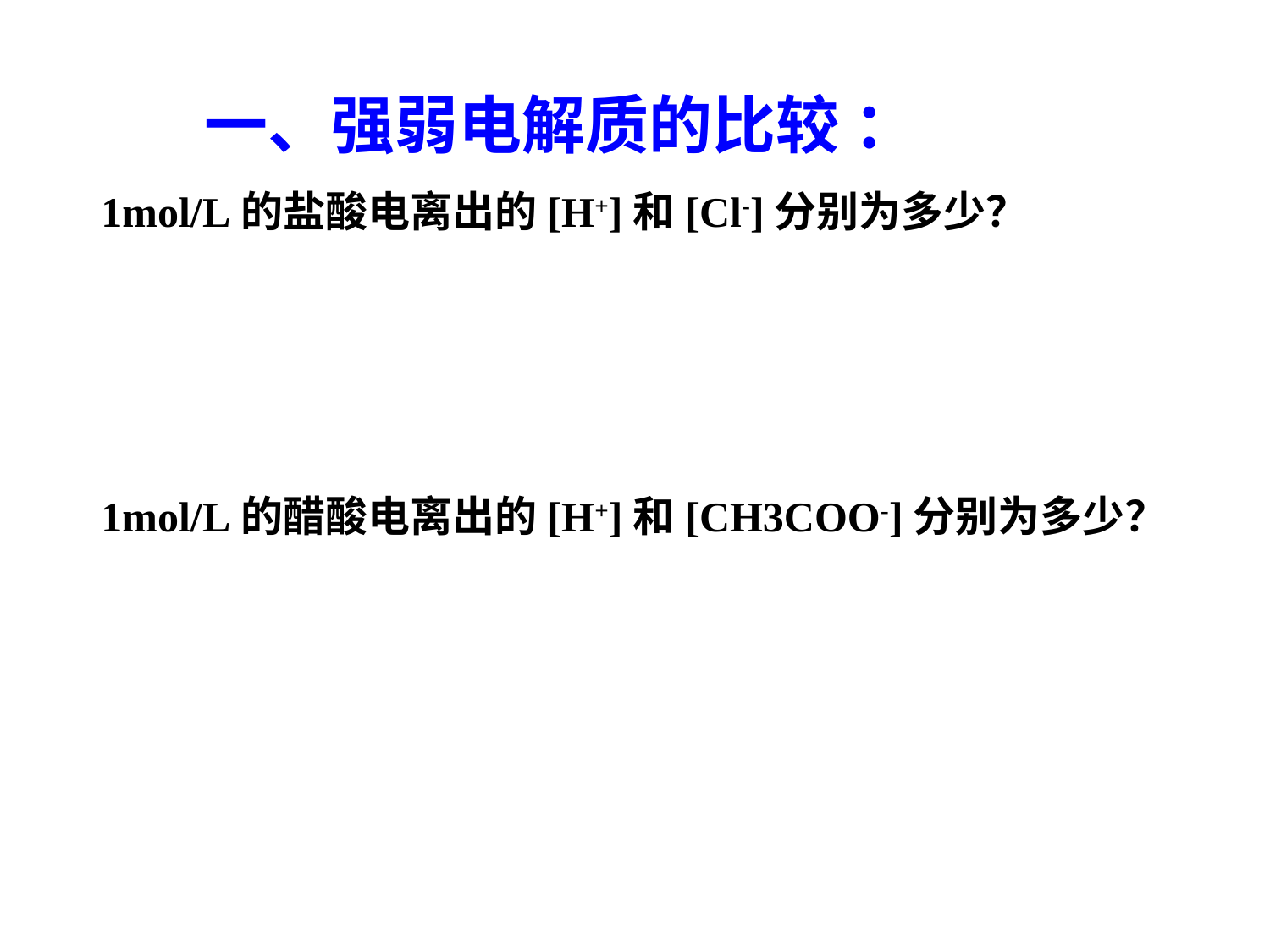

一、强弱电解质的比较 ：
1mol/L的盐酸电离出的[H+]和[Cl-]分别为多少？

1mol/L的醋酸电离出的[H+]和[CH3COO-]分别为多少？